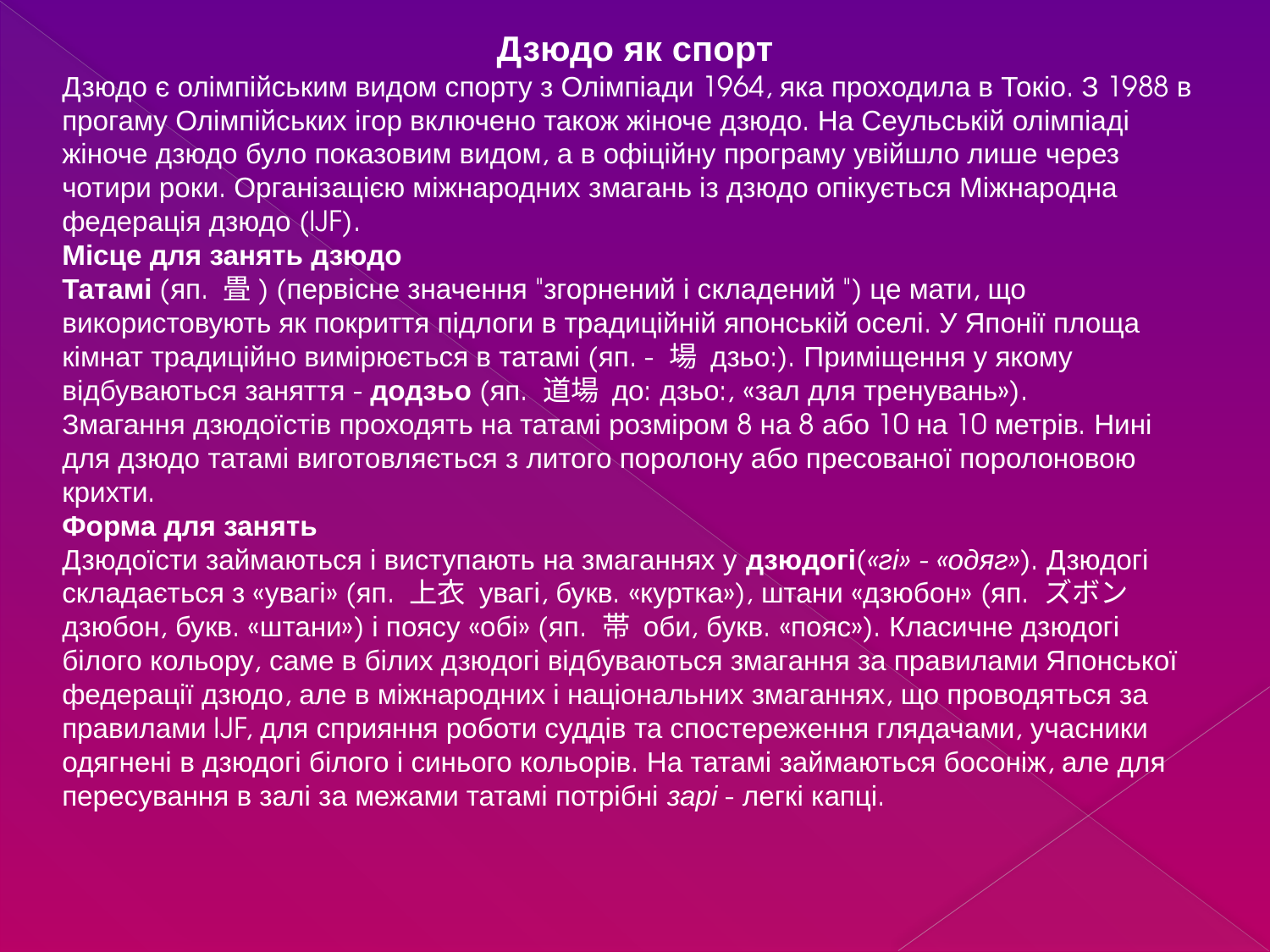

Дзюдо як спорт
Дзюдо є олімпійським видом спорту з Олімпіади 1964, яка проходила в Токіо. З 1988 в прогаму Олімпійських ігор включено також жіноче дзюдо. На Сеульській олімпіаді жіноче дзюдо було показовим видом, а в офіційну програму увійшло лише через чотири роки. Організацією міжнародних змагань із дзюдо опікується Міжнародна федерація дзюдо (IJF).
Місце для занять дзюдо
Татамі (яп. 畳) (первісне значення "згорнений і складений ") це мати, що використовують як покриття підлоги в традиційній японській оселі. У Японії площа кімнат традиційно вимірюється в татамі (яп. - 場 дзьо:). Приміщення у якому відбуваються заняття - додзьо (яп. 道場 до: дзьо:, «зал для тренувань»).
Змагання дзюдоїстів проходять на татамі розміром 8 на 8 або 10 на 10 метрів. Нині для дзюдо татамі виготовляється з литого поролону або пресованої поролоновою крихти.
Форма для занять
Дзюдоїсти займаються і виступають на змаганнях у дзюдогі(«гі» - «одяг»). Дзюдогі складається з «увагі» (яп. 上衣 увагі, букв. «куртка»), штани «дзюбон» (яп. ズボン дзюбон, букв. «штани») і поясу «обі» (яп. 帯 оби, букв. «пояс»). Класичне дзюдогі білого кольору, саме в білих дзюдогі відбуваються змагання за правилами Японської федерації дзюдо, але в міжнародних і національних змаганнях, що проводяться за правилами IJF, для сприяння роботи суддів та спостереження глядачами, учасники одягнені в дзюдогі білого і синього кольорів. На татамі займаються босоніж, але для пересування в залі за межами татамі потрібні зарі - легкі капці.